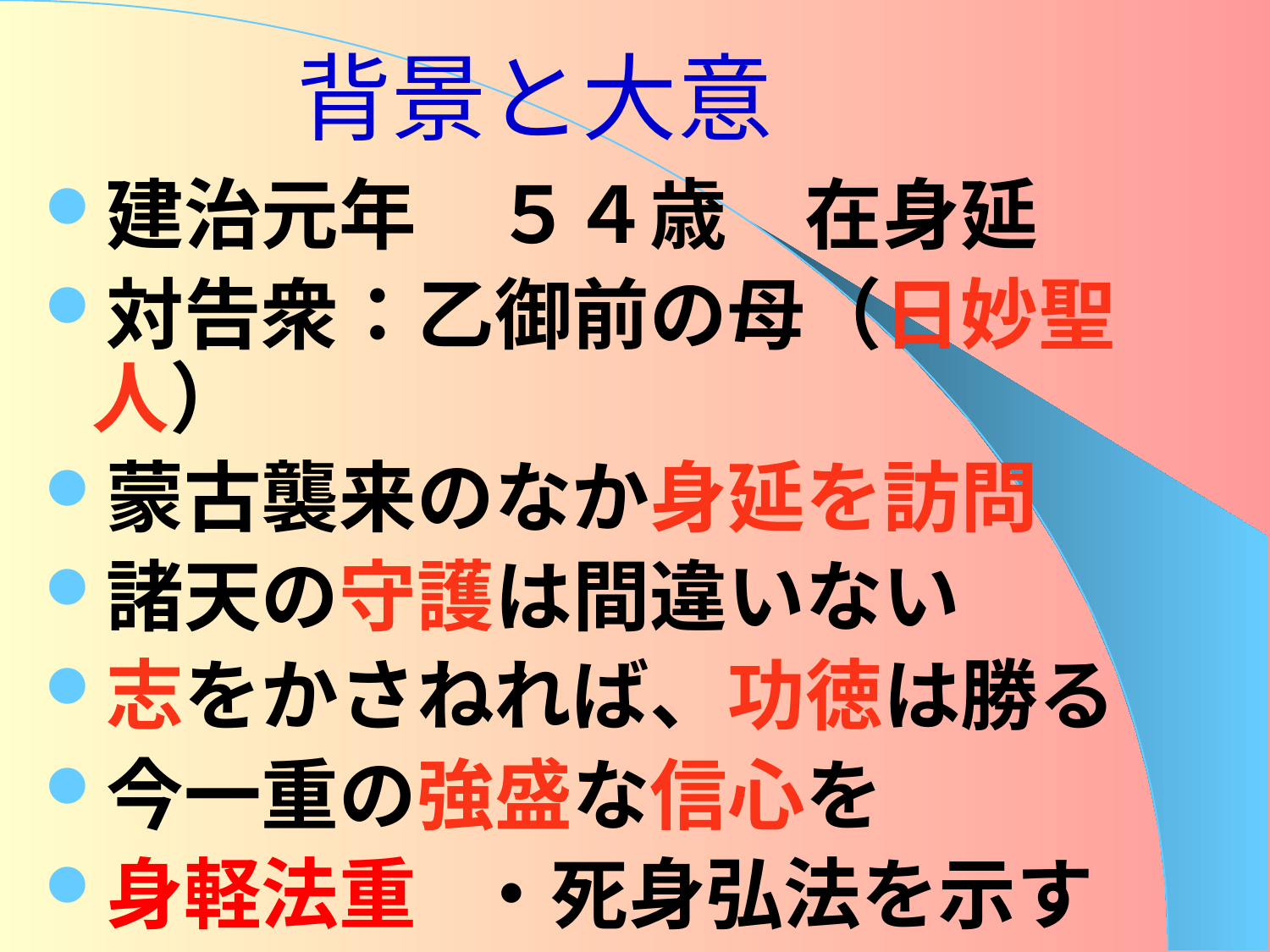

# 背景と大意
建治元年　５４歳　在身延
対告衆：乙御前の母（日妙聖人）
蒙古襲来のなか身延を訪問
諸天の守護は間違いない
志をかさねれば、功徳は勝る
今一重の強盛な信心を
身軽法重	・死身弘法を示す